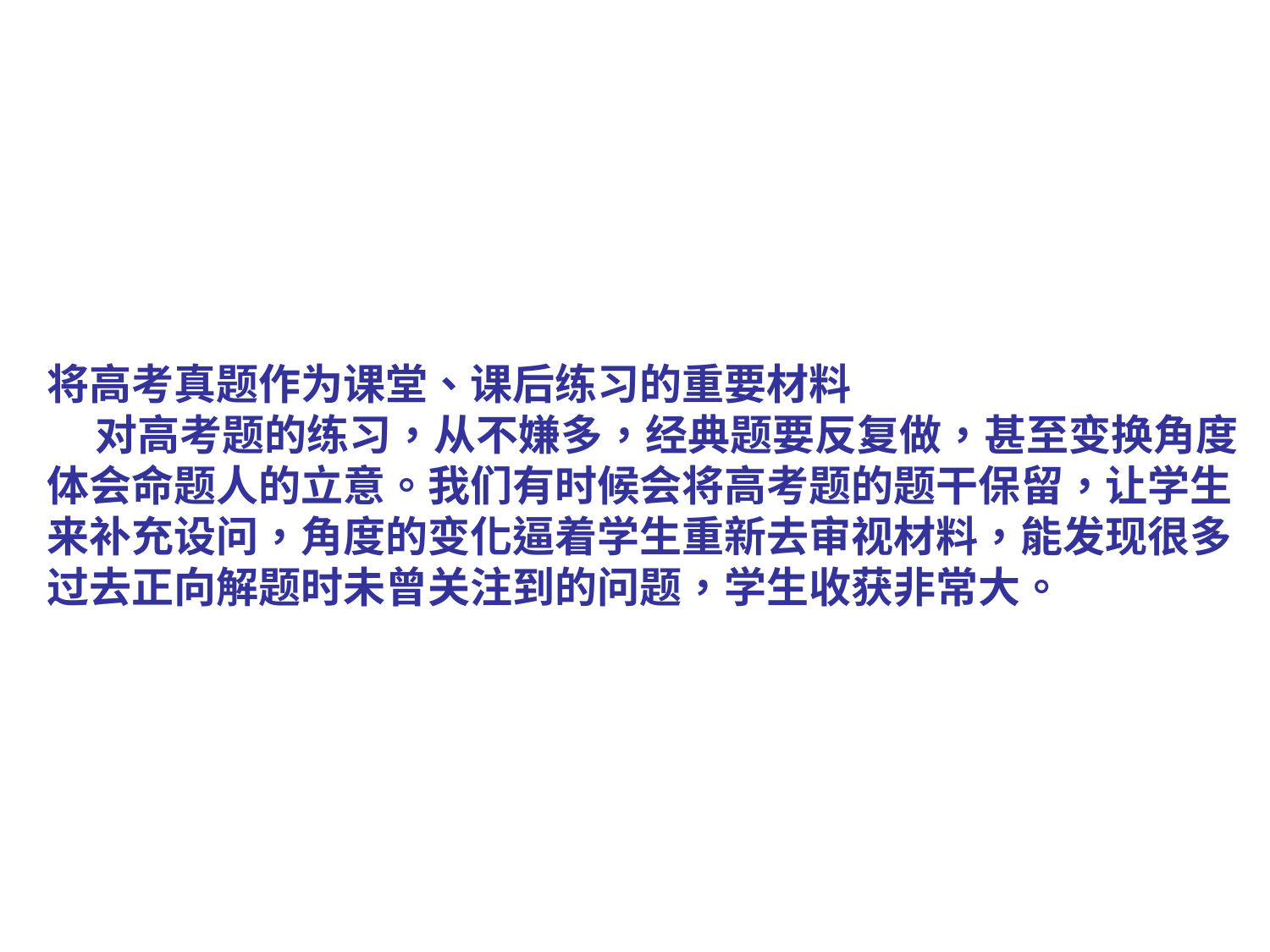

将高考真题作为课堂、课后练习的重要材料
    对高考题的练习，从不嫌多，经典题要反复做，甚至变换角度体会命题人的立意。我们有时候会将高考题的题干保留，让学生来补充设问，角度的变化逼着学生重新去审视材料，能发现很多过去正向解题时未曾关注到的问题，学生收获非常大。